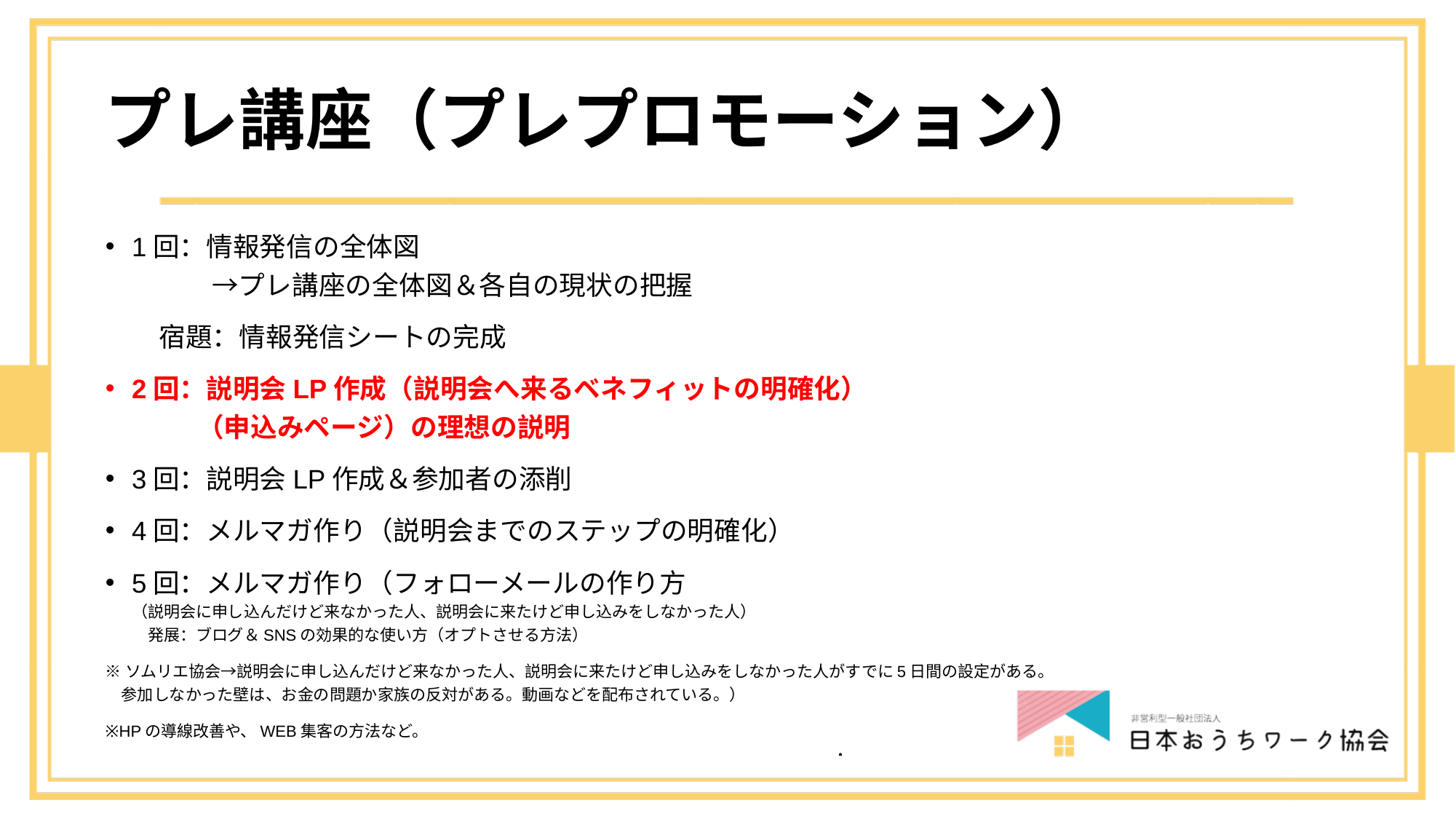

# プレ講座（プレプロモーション）
1回：情報発信の全体図
　　　→プレ講座の全体図＆各自の現状の把握
　　宿題：情報発信シートの完成
2回：説明会LP作成（説明会へ来るベネフィットの明確化）
　　  （申込みページ）の理想の説明
3回：説明会LP作成＆参加者の添削
4回：メルマガ作り（説明会までのステップの明確化）
5回：メルマガ作り（フォローメールの作り方
（説明会に申し込んだけど来なかった人、説明会に来たけど申し込みをしなかった人）
　発展：ブログ＆SNSの効果的な使い方（オプトさせる方法）
※ソムリエ協会→説明会に申し込んだけど来なかった人、説明会に来たけど申し込みをしなかった人がすでに5日間の設定がある。
　参加しなかった壁は、お金の問題か家族の反対がある。動画などを配布されている。）
※HPの導線改善や、WEB集客の方法など。